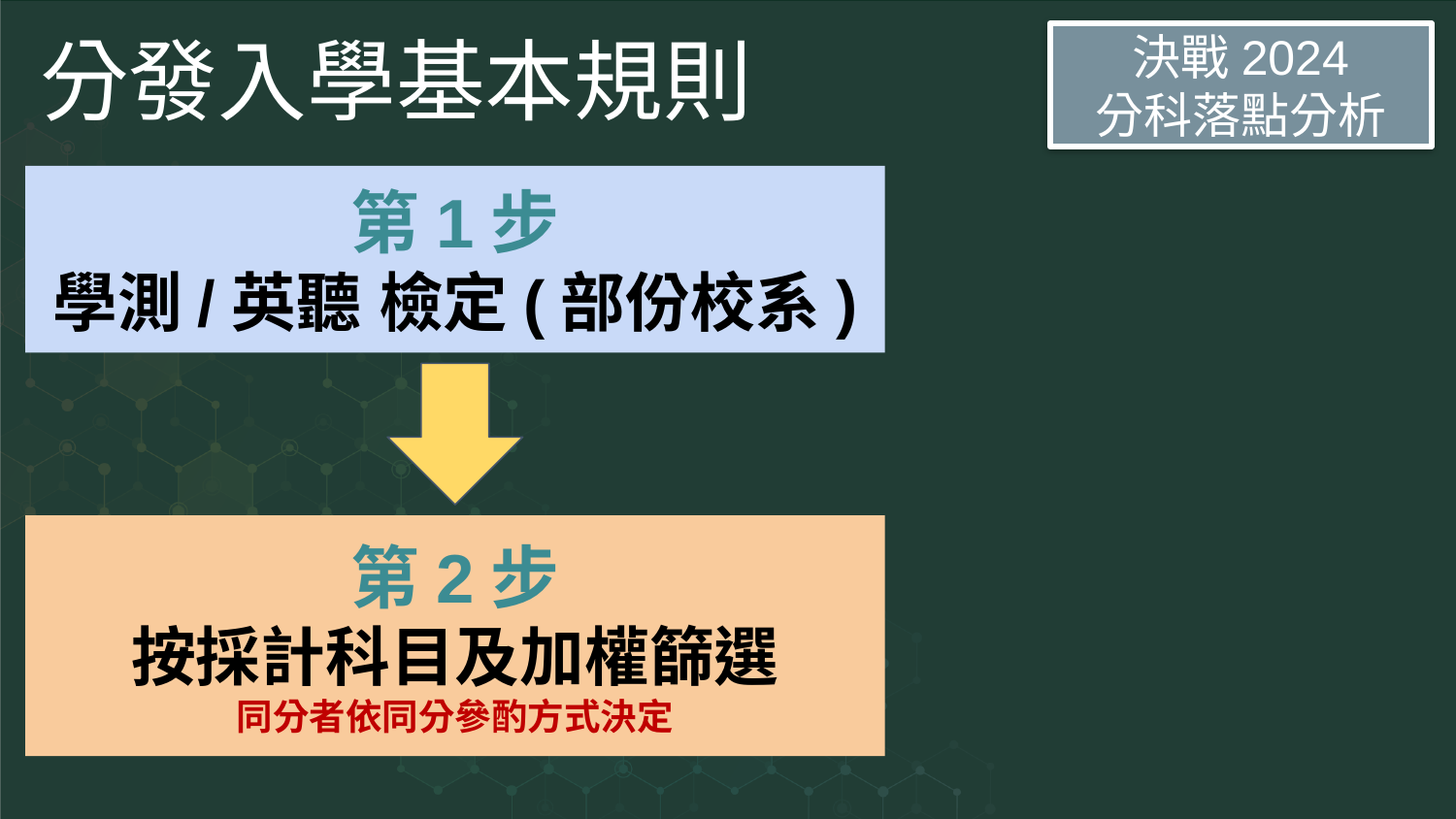

# 分發入學基本規則
決戰2024
分科落點分析
第1步
學測/英聽 檢定(部份校系)

第2步
按採計科目及加權篩選
同分者依同分參酌方式決定